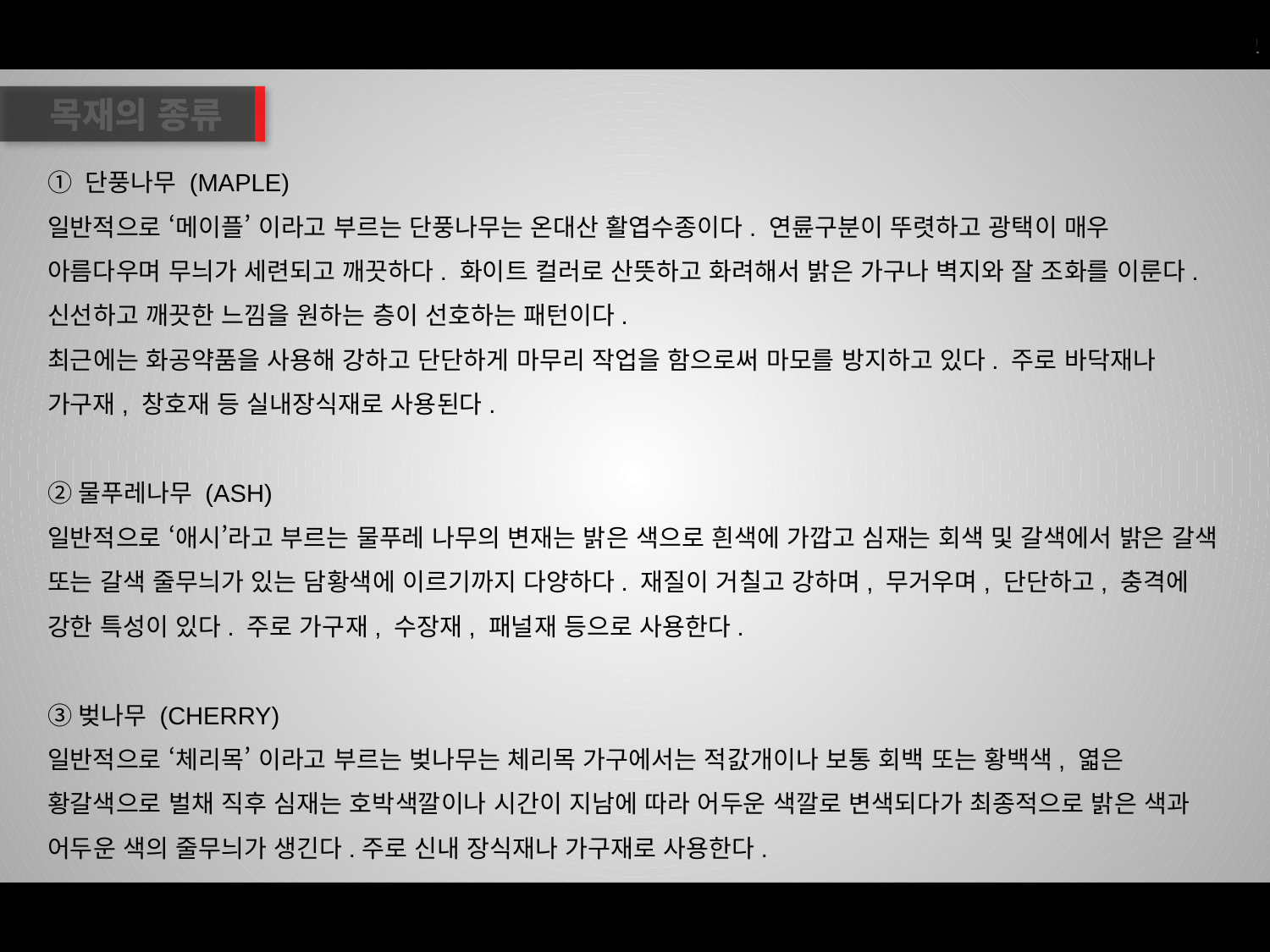

목재의 종류

① 단풍나무 (MAPLE)
일반적으로 ‘메이플’ 이라고 부르는 단풍나무는 온대산 활엽수종이다. 연륜구분이 뚜렷하고 광택이 매우 아름다우며 무늬가 세련되고 깨끗하다. 화이트 컬러로 산뜻하고 화려해서 밝은 가구나 벽지와 잘 조화를 이룬다. 신선하고 깨끗한 느낌을 원하는 층이 선호하는 패턴이다.
최근에는 화공약품을 사용해 강하고 단단하게 마무리 작업을 함으로써 마모를 방지하고 있다. 주로 바닥재나 가구재, 창호재 등 실내장식재로 사용된다.

②물푸레나무 (ASH)
일반적으로 ‘애시’라고 부르는 물푸레 나무의 변재는 밝은 색으로 흰색에 가깝고 심재는 회색 및 갈색에서 밝은 갈색 또는 갈색 줄무늬가 있는 담황색에 이르기까지 다양하다. 재질이 거칠고 강하며, 무거우며, 단단하고, 충격에 강한 특성이 있다. 주로 가구재, 수장재, 패널재 등으로 사용한다.

③벚나무 (CHERRY)
일반적으로 ‘체리목’ 이라고 부르는 벚나무는 체리목 가구에서는 적갌개이나 보통 회백 또는 황백색, 엷은 황갈색으로 벌채 직후 심재는 호박색깔이나 시간이 지남에 따라 어두운 색깔로 변색되다가 최종적으로 밝은 색과 어두운 색의 줄무늬가 생긴다.주로 신내 장식재나 가구재로 사용한다.